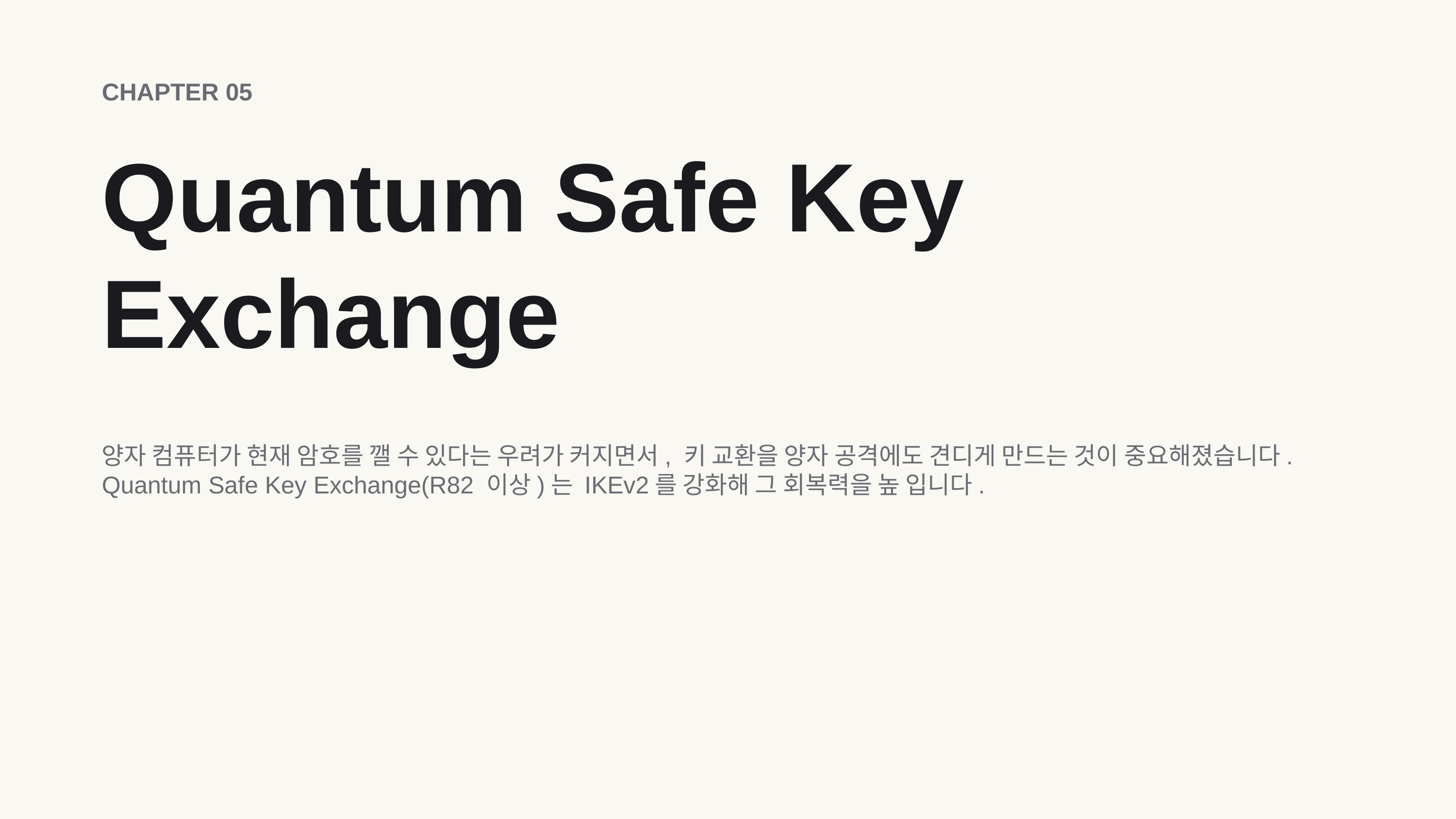

CHAPTER 05
Quantum Safe Key Exchange
양자 컴퓨터가 현재 암호를 깰 수 있다는 우려가 커지면서, 키 교환을 양자 공격에도 견디게 만드는 것이 중요해졌습니다. Quantum Safe Key Exchange(R82 이상)는 IKEv2를 강화해 그 회복력을 높 입니다.